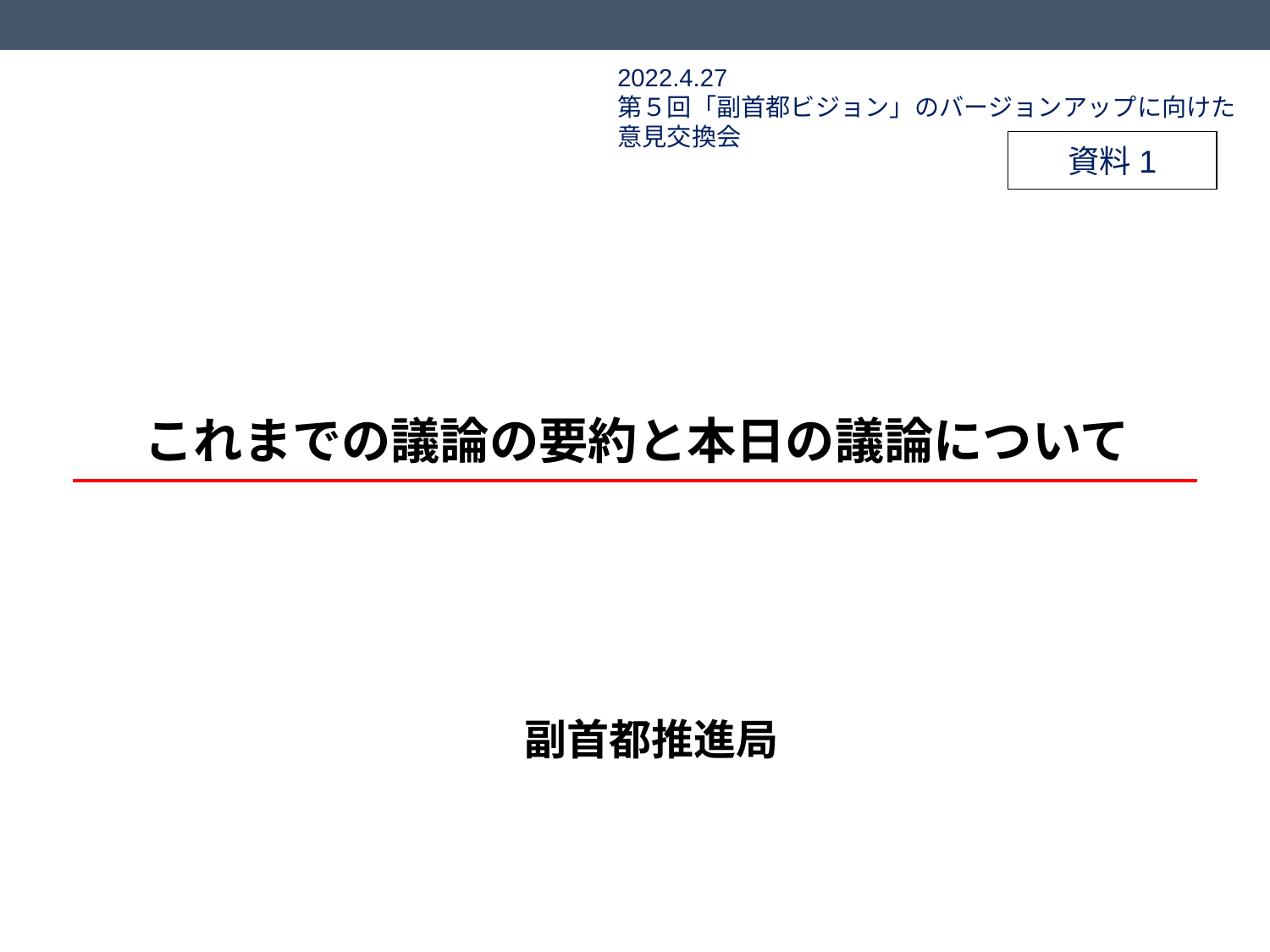

2022.4.27
第５回「副首都ビジョン」のバージョンアップに向けた意見交換会
資料1
# これまでの議論の要約と本日の議論について

副首都推進局